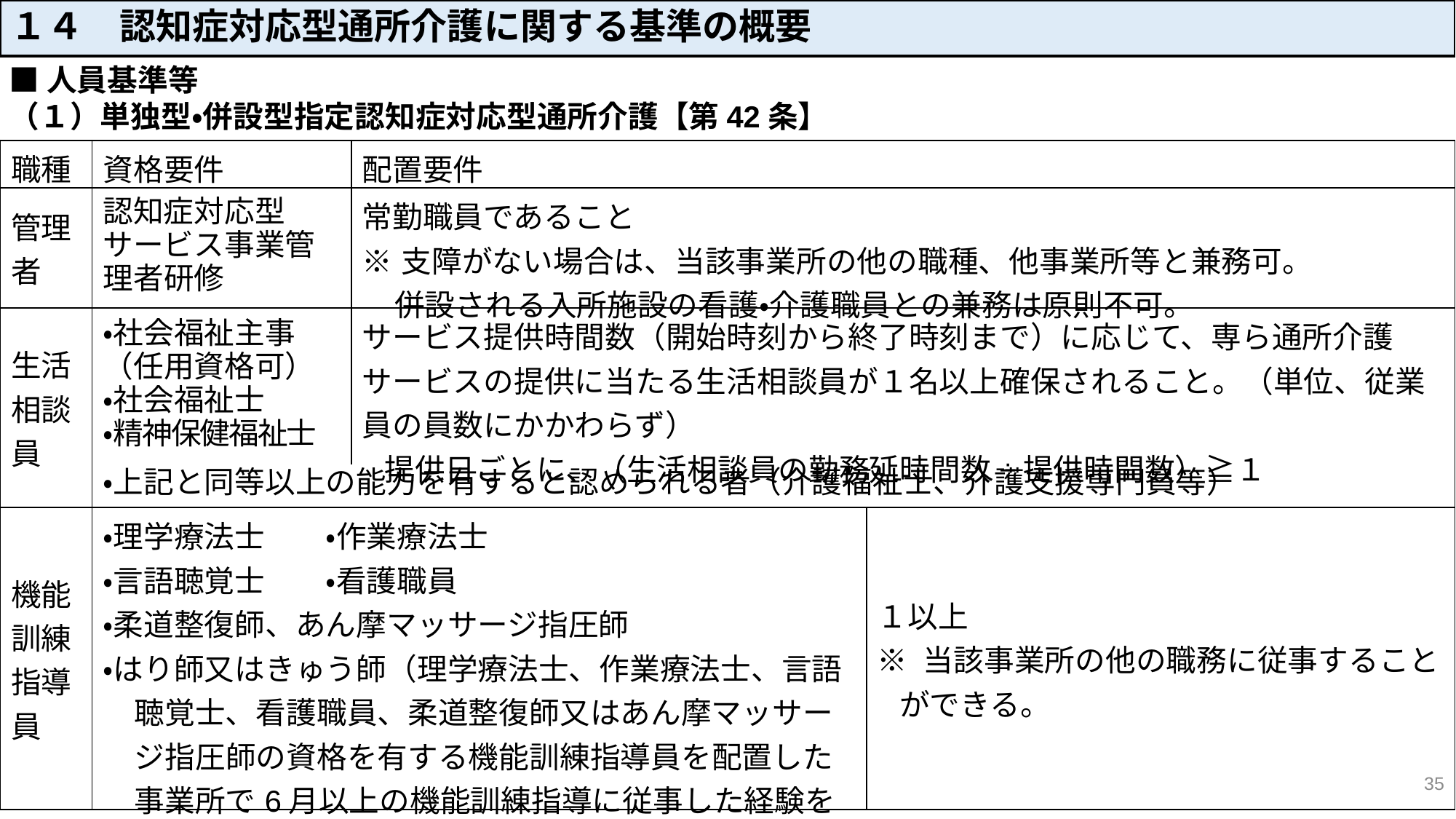

１４　認知症対応型通所介護に関する基準の概要
■人員基準等
（１）単独型・併設型指定認知症対応型通所介護【第42条】
| 職種 | 資格要件 | 配置要件 |  |
| --- | --- | --- | --- |
| 管理者 | 認知症対応型サービス事業管理者研修 | 常勤職員であること ※支障がない場合は、当該事業所の他の職種、他事業所等と兼務可。 併設される入所施設の看護・介護職員との兼務は原則不可。 |  |
| 生活相談員 | ・社会福祉主事 （任用資格可） ・社会福祉士 ・精神保健福祉士 | サービス提供時間数（開始時刻から終了時刻まで）に応じて、専ら通所介護サービスの提供に当たる生活相談員が１名以上確保されること。（単位、従業員の員数にかかわらず） 提供日ごとに、（生活相談員の勤務延時間数÷提供時間数）≧１ |  |
|  | ・上記と同等以上の能力を有すると認められる者（介護福祉士、介護支援専門員等） |  |  |
| 機能訓練指導員 | ・理学療法士　　・作業療法士　 ・言語聴覚士　　・看護職員　　 ・柔道整復師、あん摩マッサージ指圧師　 ・はり師又はきゅう師（理学療法士、作業療法士、言語聴覚士、看護職員、柔道整復師又はあん摩マッサージ指圧師の資格を有する機能訓練指導員を配置した事業所で6月以上の機能訓練指導に従事した経験を有する者に限る。） |  | １以上 ※ 当該事業所の他の職務に従事することができる。 |
35